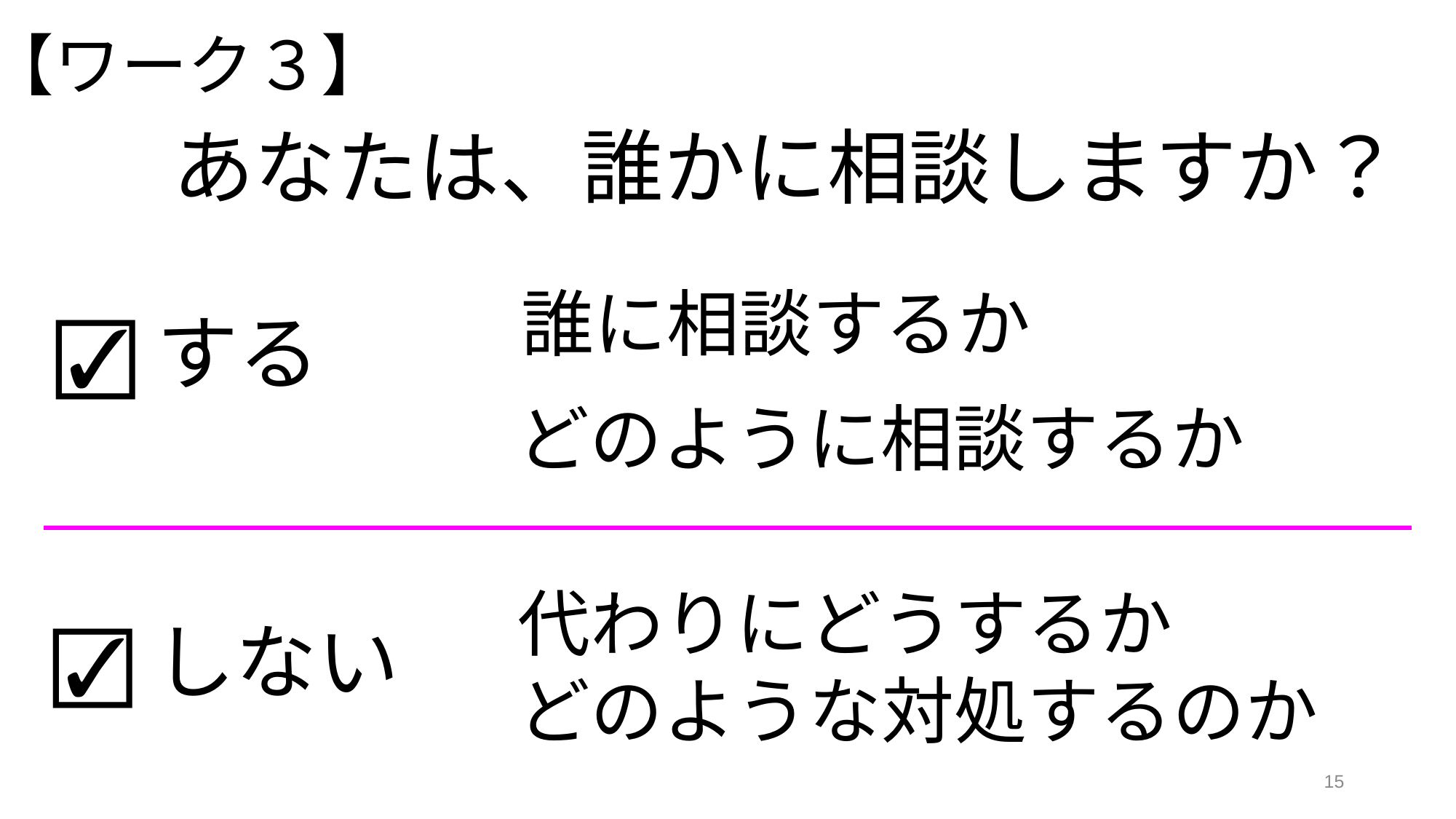

【ワーク３】
あなたは、誰かに相談しますか？
誰に相談するか
☑する
どのように相談するか
代わりにどうするか
どのような対処するのか
☑しない
15